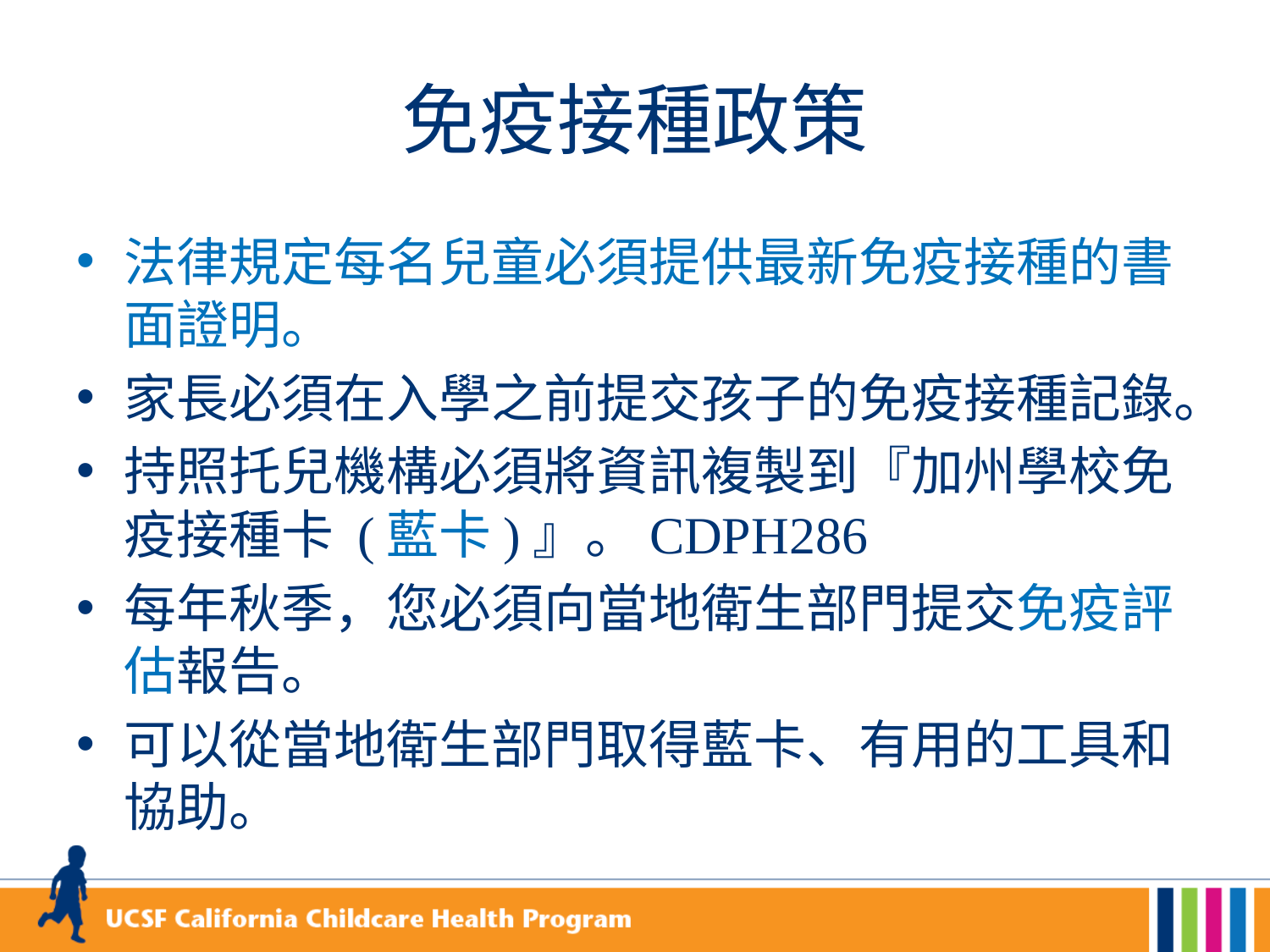

# 免疫接種政策
法律規定每名兒童必須提供最新免疫接種的書面證明。
家長必須在入學之前提交孩子的免疫接種記錄。
持照托兒機構必須將資訊複製到『加州學校免疫接種卡 (藍卡)』。CDPH286
每年秋季，您必須向當地衛生部門提交免疫評估報告。
可以從當地衛生部門取得藍卡、有用的工具和協助。